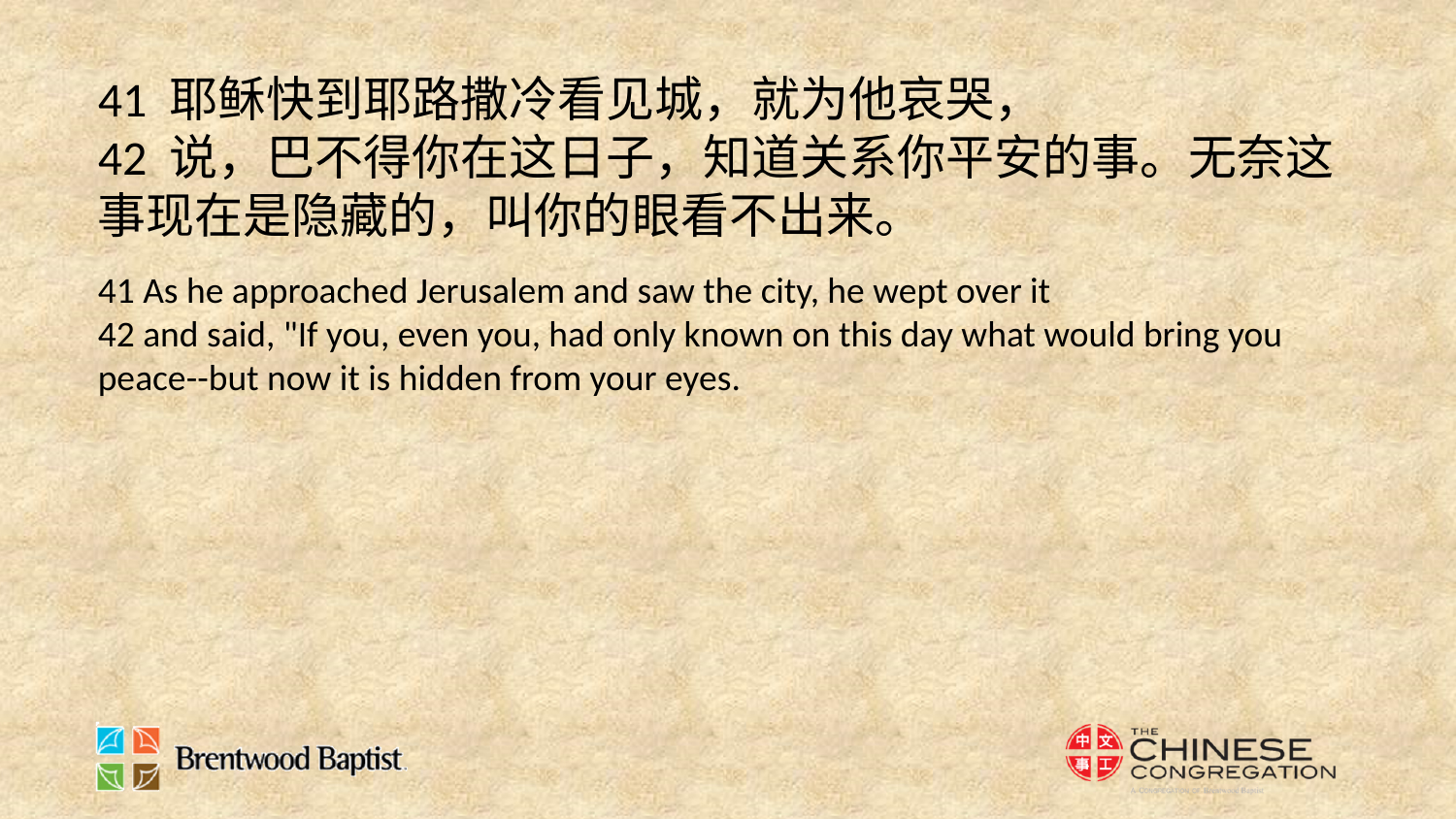

41 耶稣快到耶路撒冷看见城，就为他哀哭，
42 说，巴不得你在这日子，知道关系你平安的事。无奈这事现在是隐藏的，叫你的眼看不出来。

41 As he approached Jerusalem and saw the city, he wept over it
42 and said, "If you, even you, had only known on this day what would bring you peace--but now it is hidden from your eyes.